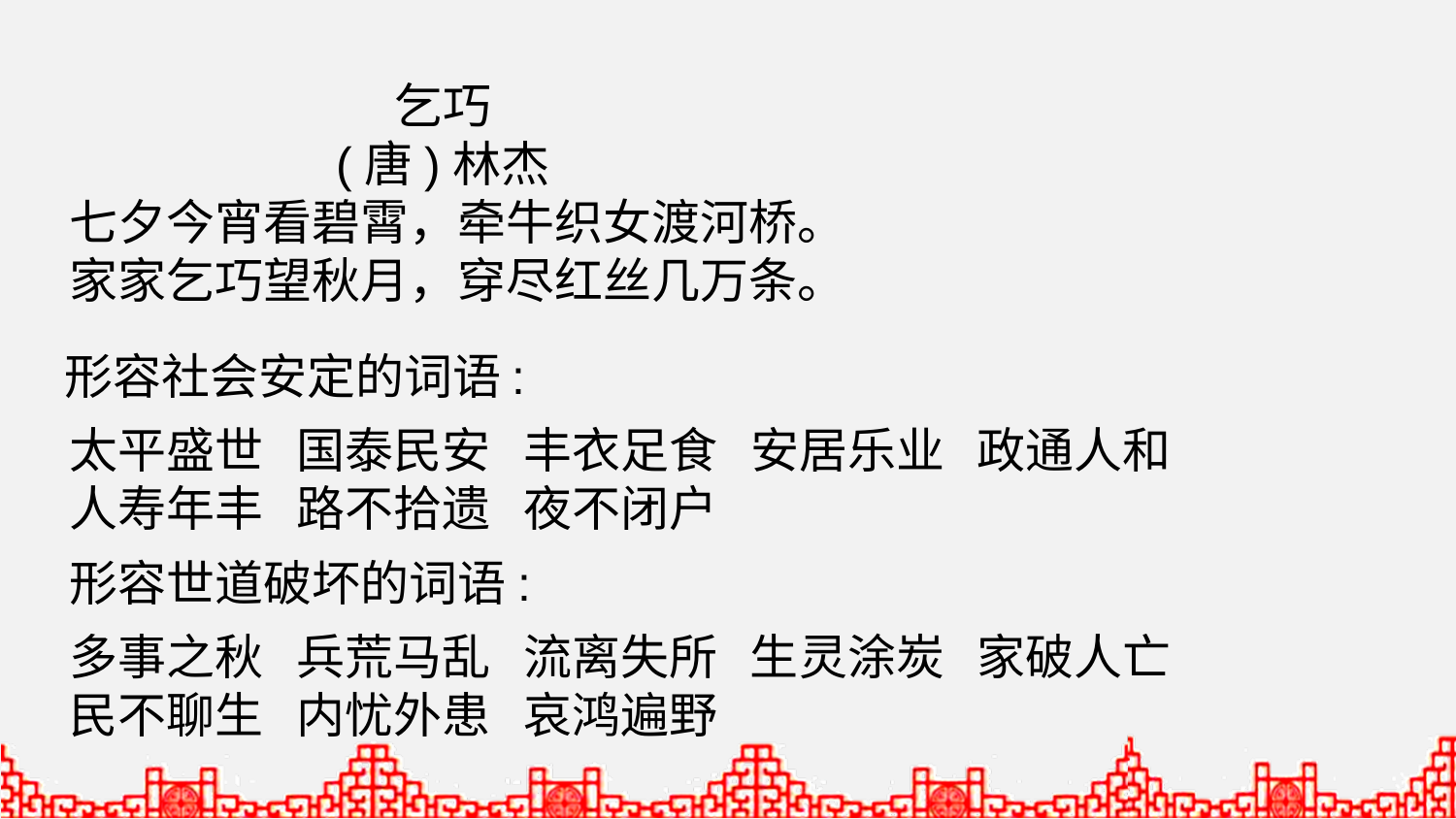

乞巧
(唐)林杰
七夕今宵看碧霄，牵牛织女渡河桥。
家家乞巧望秋月，穿尽红丝几万条。
形容社会安定的词语:
太平盛世   国泰民安   丰衣足食   安居乐业   政通人和
人寿年丰   路不拾遗   夜不闭户
形容世道破坏的词语:
多事之秋   兵荒马乱   流离失所   生灵涂炭   家破人亡
民不聊生   内忧外患   哀鸿遍野